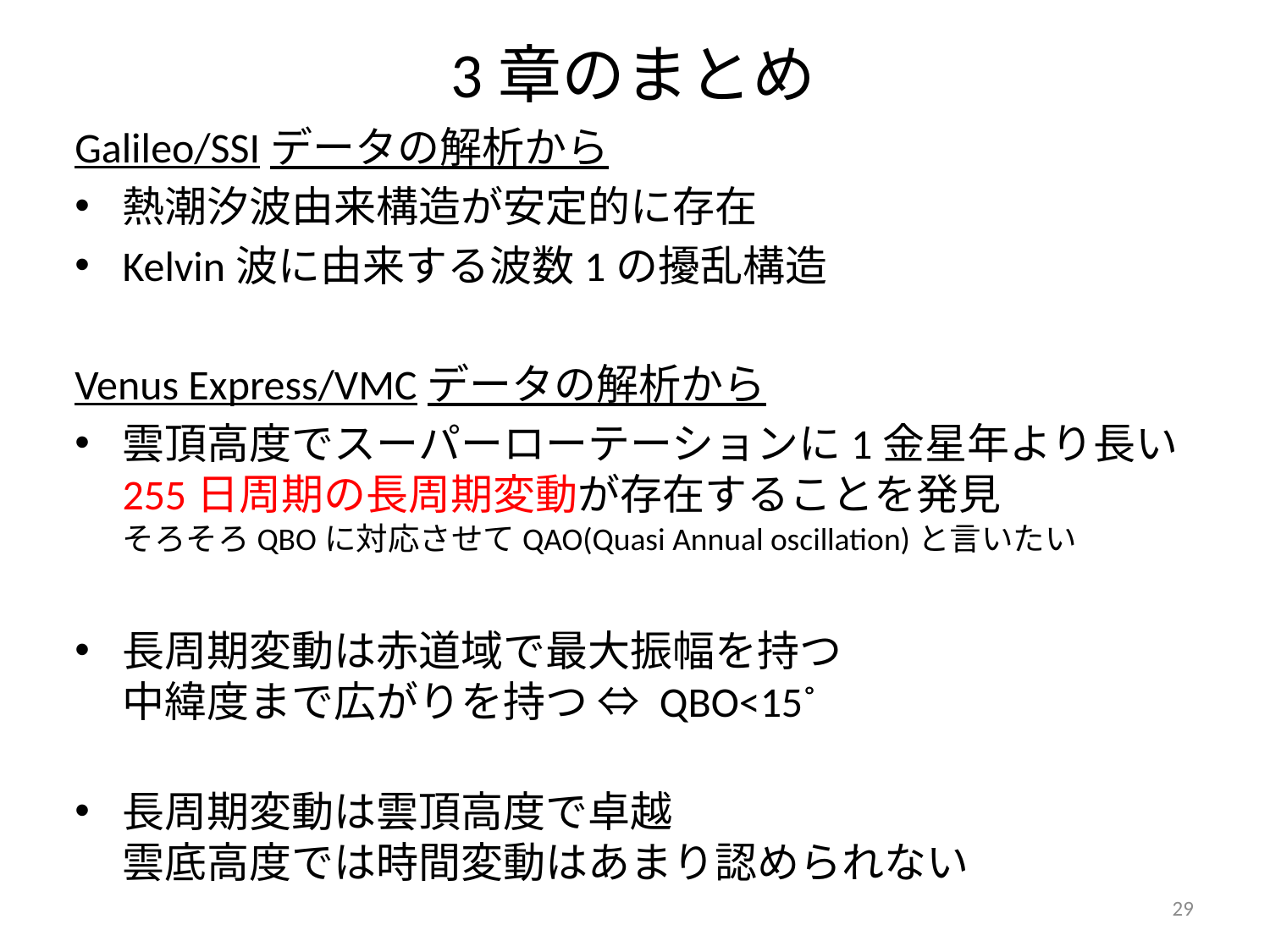

3章のまとめ
Galileo/SSIデータの解析から
熱潮汐波由来構造が安定的に存在
Kelvin波に由来する波数1の擾乱構造

Venus Express/VMCデータの解析から
雲頂高度でスーパーローテーションに1金星年より長い
255日周期の長周期変動が存在することを発見
そろそろQBOに対応させてQAO(Quasi Annual oscillation)と言いたい

長周期変動は赤道域で最大振幅を持つ
中緯度まで広がりを持つ ⇔ QBO<15˚
長周期変動は雲頂高度で卓越
雲底高度では時間変動はあまり認められない
29